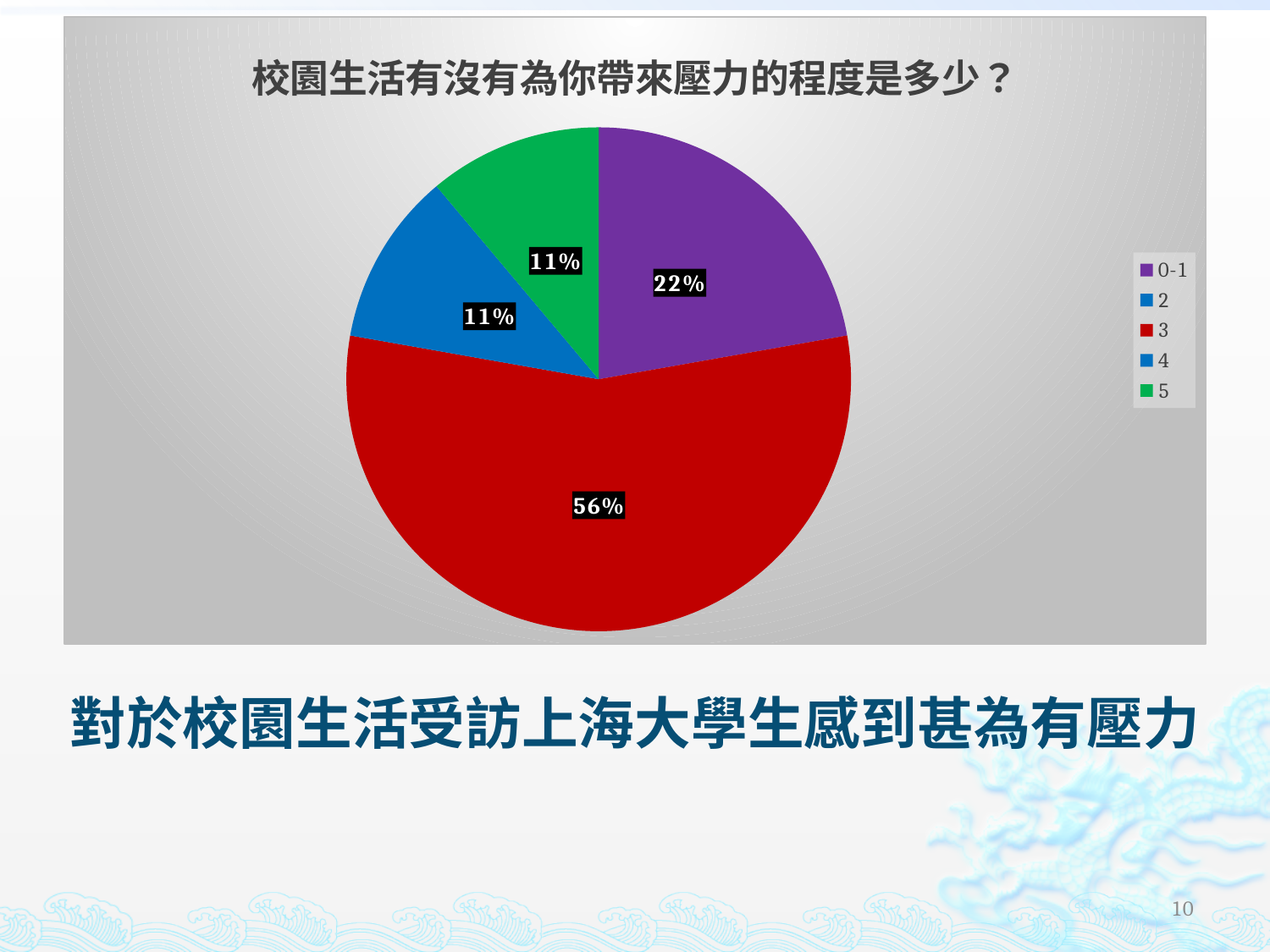

### Chart: 校園生活有沒有為你帶來壓力的程度是多少？

| Category | 校園生活有沒有為你帶來壓力的程度是多少？ |
|---|---|
| 0-1 | 2.0 |
| 2 | 0.0 |
| 3 | 5.0 |
| 4 | 1.0 |
| 5 | 1.0 |
# 對於校園生活受訪上海大學生感到甚為有壓力
10